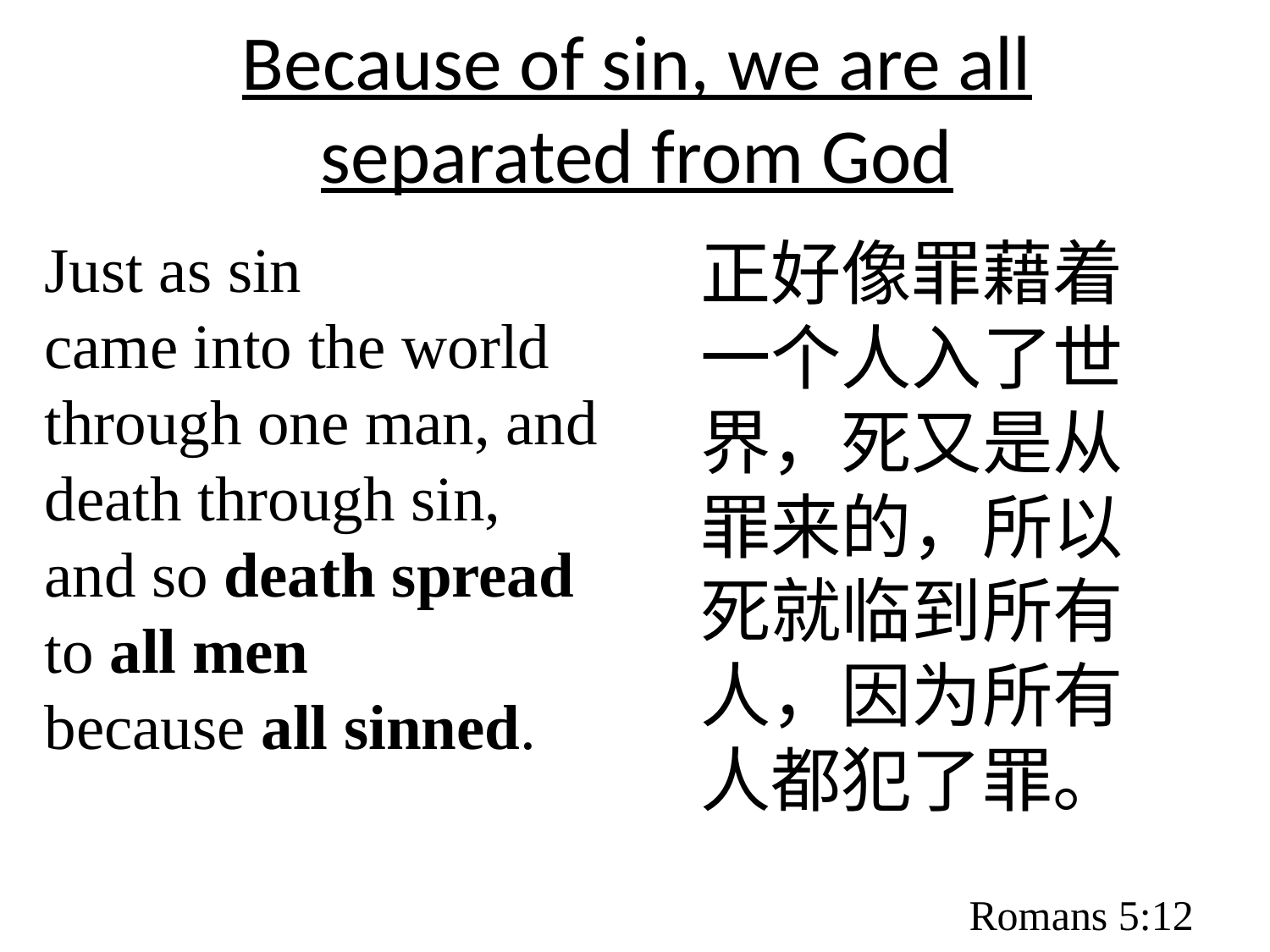

# Because of sin, we are all separated from God
Just as sin
came into the world through one man, and death through sin,
and so death spread
to all men
because all sinned.

正好像罪藉着一个人入了世界，死又是从罪来的，所以死就临到所有人，因为所有人都犯了罪。

Romans 5:12